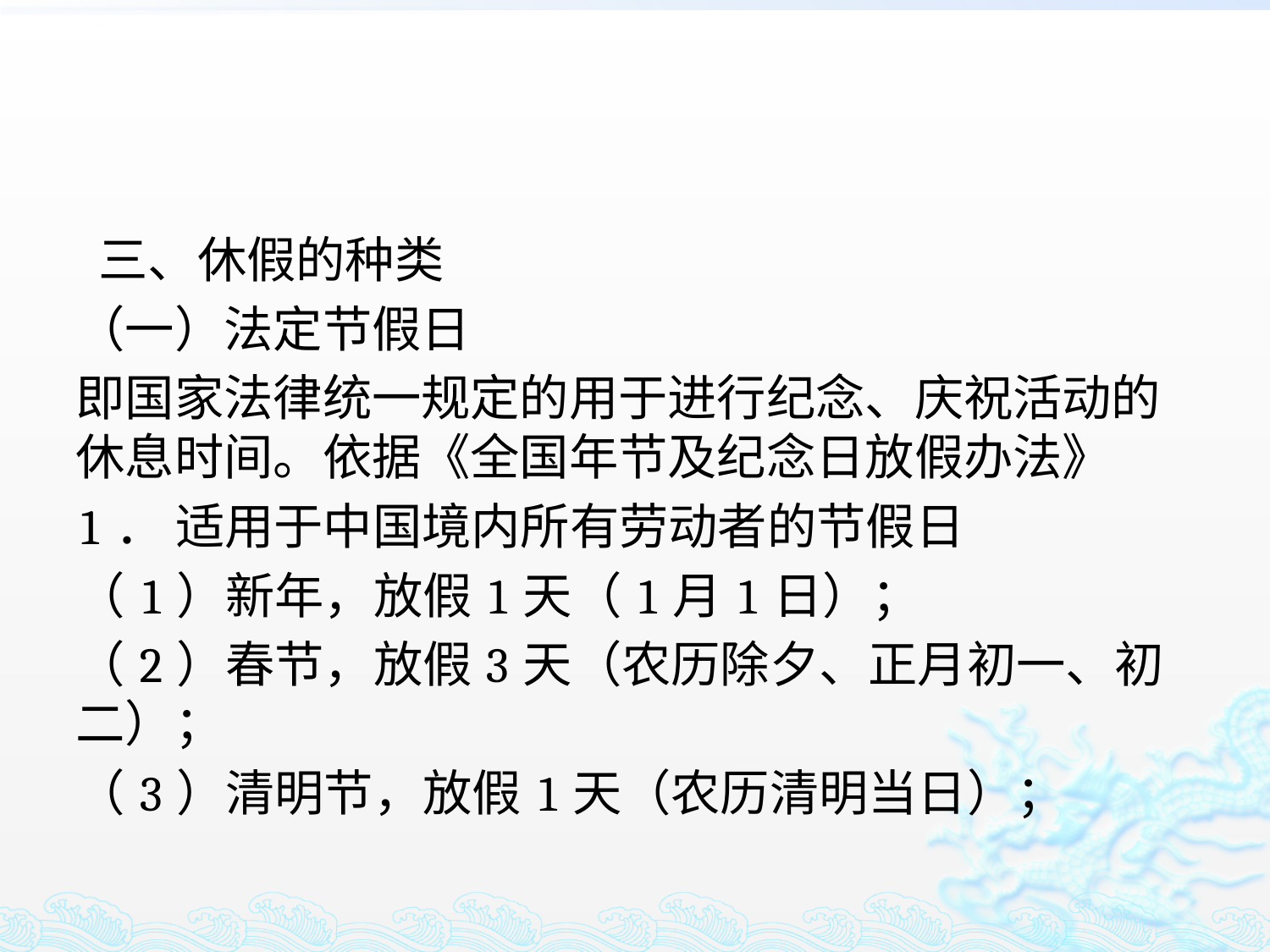

#
 三、休假的种类
（一）法定节假日
即国家法律统一规定的用于进行纪念、庆祝活动的休息时间。依据《全国年节及纪念日放假办法》
1． 适用于中国境内所有劳动者的节假日
（1）新年，放假1天（1月1日）；
（2）春节，放假3天（农历除夕、正月初一、初二）；
（3）清明节，放假1天（农历清明当日）；